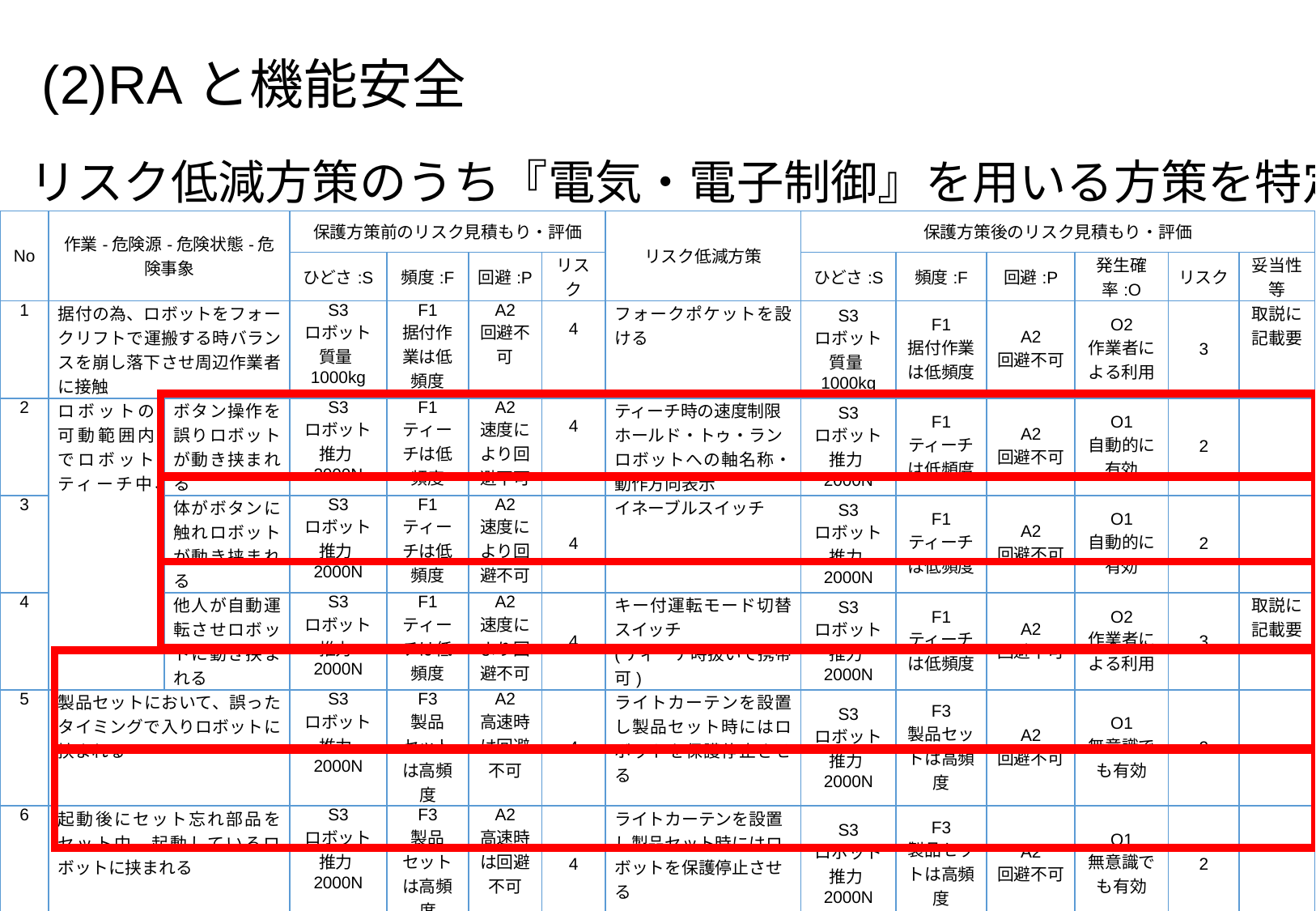

# (2)RAと機能安全
リスク低減方策のうち『電気・電子制御』を用いる方策を特定
| No | 作業-危険源-危険状態-危険事象 |  | 保護方策前のリスク見積もり・評価 |  |  |  | リスク低減方策 | 保護方策後のリスク見積もり・評価 |  |  |  |  |  |
| --- | --- | --- | --- | --- | --- | --- | --- | --- | --- | --- | --- | --- | --- |
|  |  |  | ひどさ:S | 頻度:F | 回避:P | リスク |  | ひどさ:S | 頻度:F | 回避:P | 発生確率:O | リスク | 妥当性等 |
| 1 | 据付の為、ロボットをフォークリフトで運搬する時バランスを崩し落下させ周辺作業者に接触 |  | S3 ロボット質量1000kg | F1 据付作業は低頻度 | A2 回避不可 | 4 | フォークポケットを設ける | S3 ロボット質量1000kg | F1 据付作業は低頻度 | A2 回避不可 | O2 作業者による利用 | 3 | 取説に記載要 |
| 2 | ロボットの可動範囲内でロボットティーチ中、 | ボタン操作を誤りロボットが動き挟まれる | S3 ロボット推力2000N | F1 ティーチは低頻度 | A2 速度により回避不可 | 4 | ティーチ時の速度制限 ホールド・トゥ・ラン ロボットへの軸名称・動作方向表示 | S3 ロボット推力2000N | F1 ティーチは低頻度 | A2 回避不可 | O1 自動的に有効 | 2 |  |
| 3 |  | 体がボタンに触れロボットが動き挟まれる | S3 ロボット推力2000N | F1 ティーチは低頻度 | A2 速度により回避不可 | 4 | イネーブルスイッチ | S3 ロボット推力2000N | F1 ティーチは低頻度 | A2 回避不可 | O1 自動的に有効 | 2 |  |
| 4 |  | 他人が自動運転させロボットに動き挟まれる | S3 ロボット推力2000N | F1 ティーチは低頻度 | A2 速度により回避不可 | 4 | キー付運転モード切替スイッチ (ティーチ時抜いて携帯可) | S3 ロボット推力2000N | F1 ティーチは低頻度 | A2 回避不可 | O2 作業者による利用 | 3 | 取説に記載要 |
| 5 | 製品セットにおいて、誤ったタイミングで入りロボットに挟まれる |  | S3 ロボット推力2000N | F3 製品セットは高頻度 | A2 高速時は回避不可 | 4 | ライトカーテンを設置し製品セット時にはロボットを保護停止させる | S3 ロボット推力2000N | F3 製品セットは高頻度 | A2 回避不可 | O1 無意識でも有効 | 2 |  |
| 6 | 起動後にセット忘れ部品をセット中、起動しているロボットに挟まれる |  | S3 ロボット推力2000N | F3 製品セットは高頻度 | A2 高速時は回避不可 | 4 | ライトカーテンを設置し製品セット時にはロボットを保護停止させる | S3 ロボット推力2000N | F3 製品セットは高頻度 | A2 回避不可 | O1 無意識でも有効 | 2 |  |
| … | … |  | … | … | … | … | … | … | … | … | … | … | … |